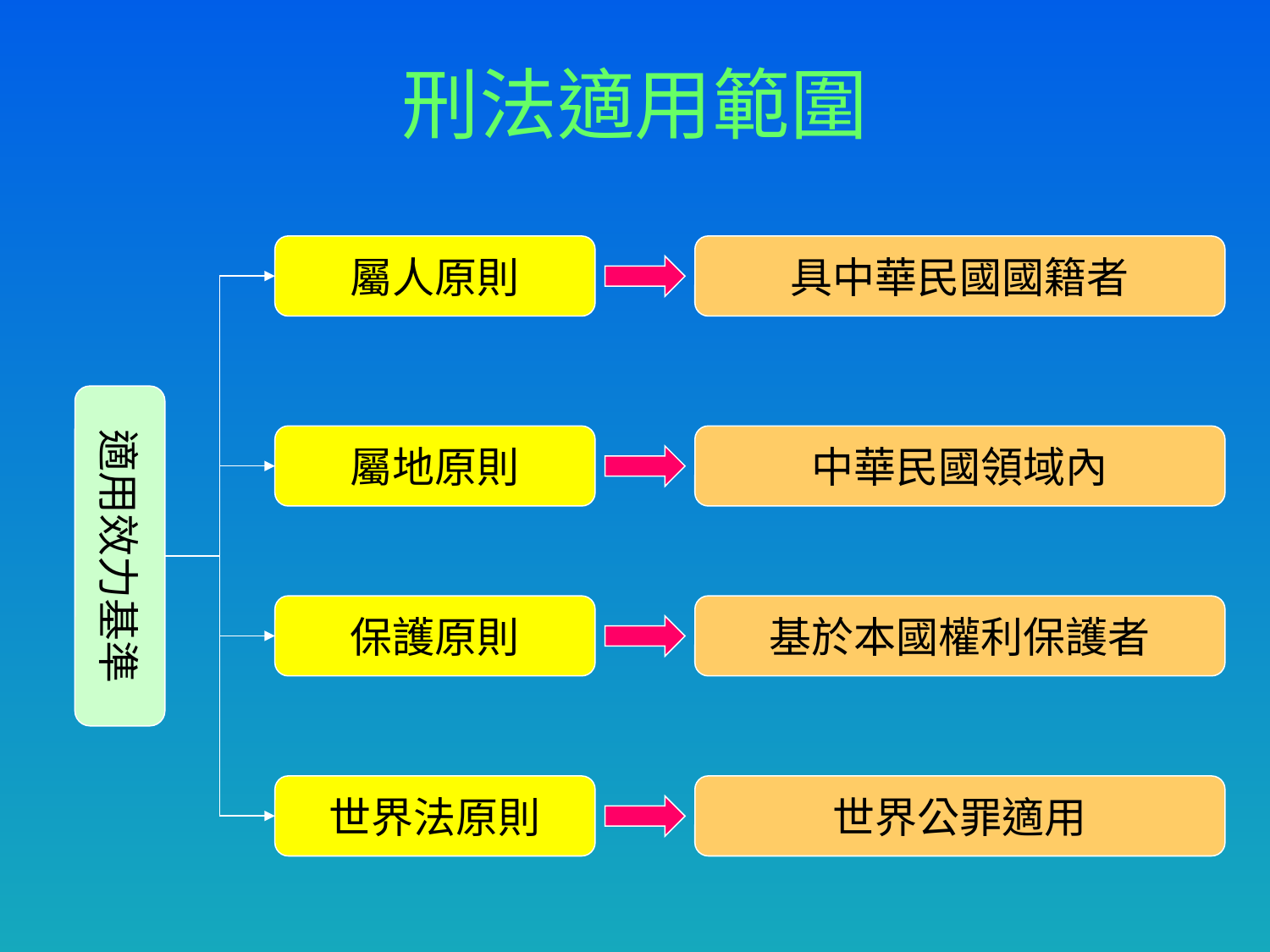

# 刑法適用範圍
屬人原則
具中華民國國籍者

適用效力基準
屬地原則
中華民國領域內

保護原則
基於本國權利保護者

世界法原則
世界公罪適用